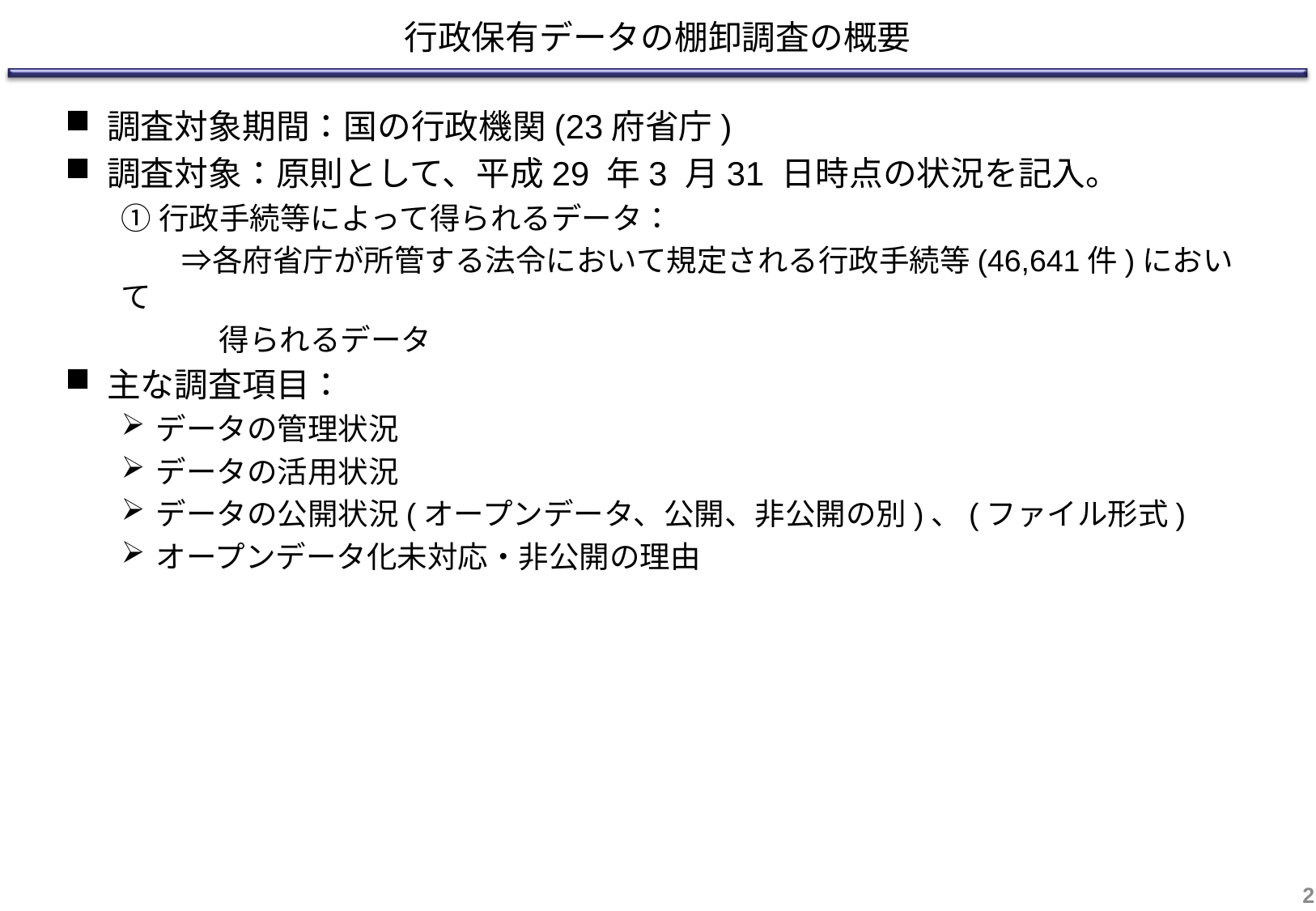

# 行政保有データの棚卸調査の概要
調査対象期間：国の行政機関(23府省庁)
調査対象：原則として、平成29 年3 月31 日時点の状況を記入。
①行政手続等によって得られるデータ：
　　⇒各府省庁が所管する法令において規定される行政手続等(46,641件)において
　　　 得られるデータ
主な調査項目：
データの管理状況
データの活用状況
データの公開状況(オープンデータ、公開、非公開の別)、(ファイル形式)
オープンデータ化未対応・非公開の理由

2